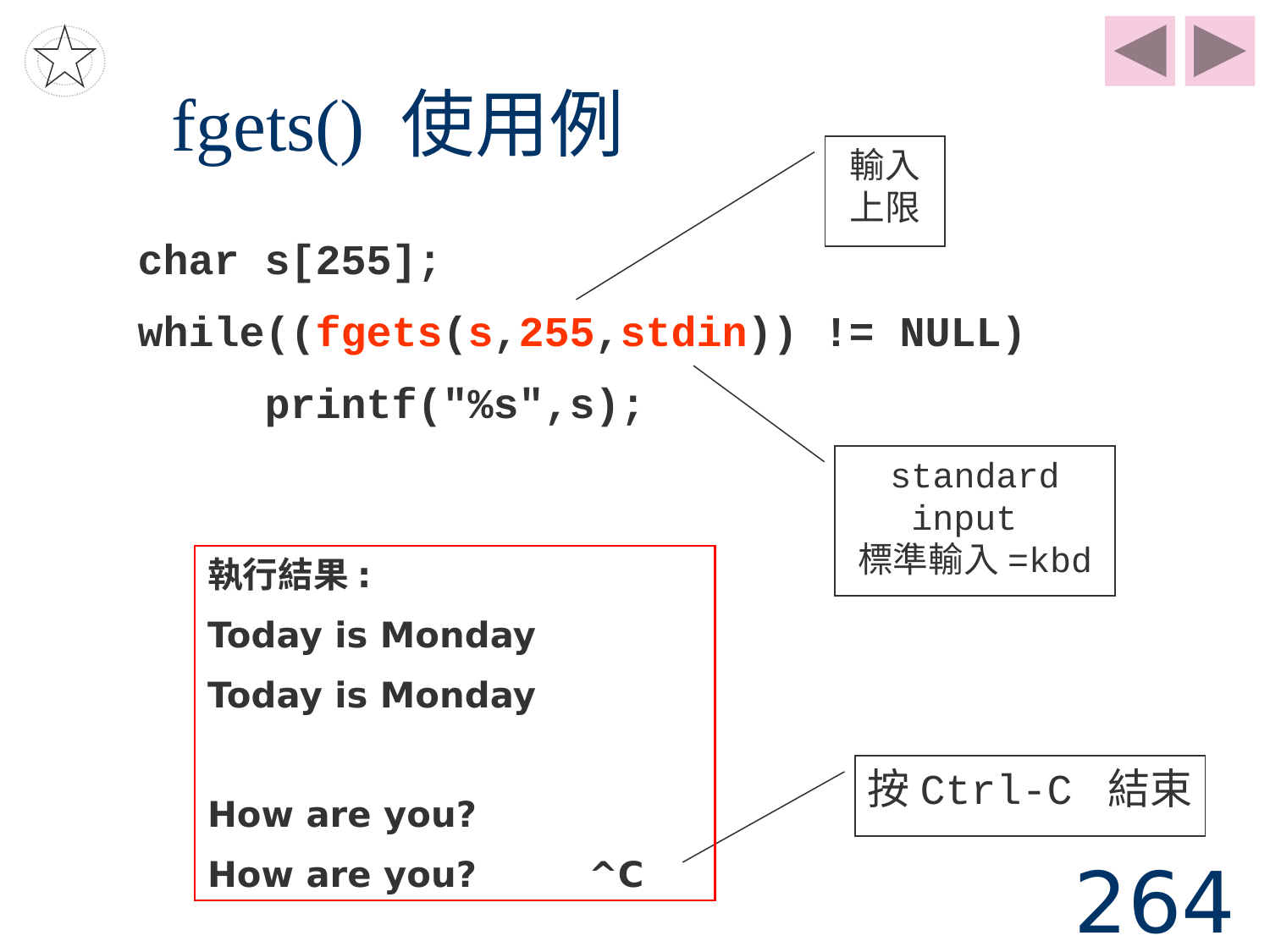

# fgets() 使用例
輸入上限
char s[255];
while((fgets(s,255,stdin)) != NULL)
	printf("%s",s);
standard input
標準輸入=kbd
執行結果:
Today is Monday
Today is Monday

How are you?
How are you?	^C
按Ctrl-C 結束
264